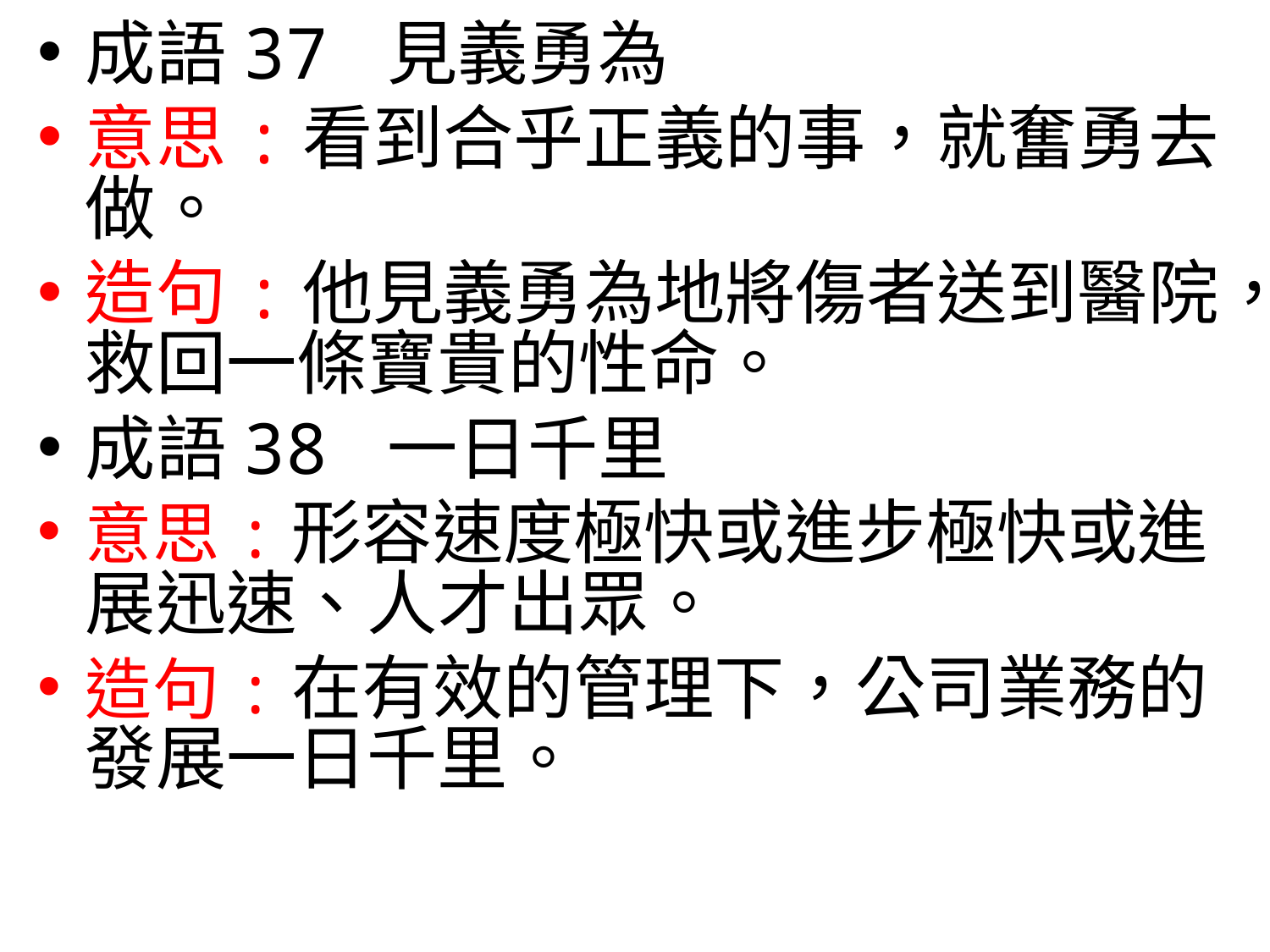

成語37 見義勇為
意思:看到合乎正義的事，就奮勇去做。
造句:他見義勇為地將傷者送到醫院，救回一條寶貴的性命。
成語38 一日千里
意思:形容速度極快或進步極快或進展迅速、人才出眾。
造句:在有效的管理下，公司業務的發展一日千里。